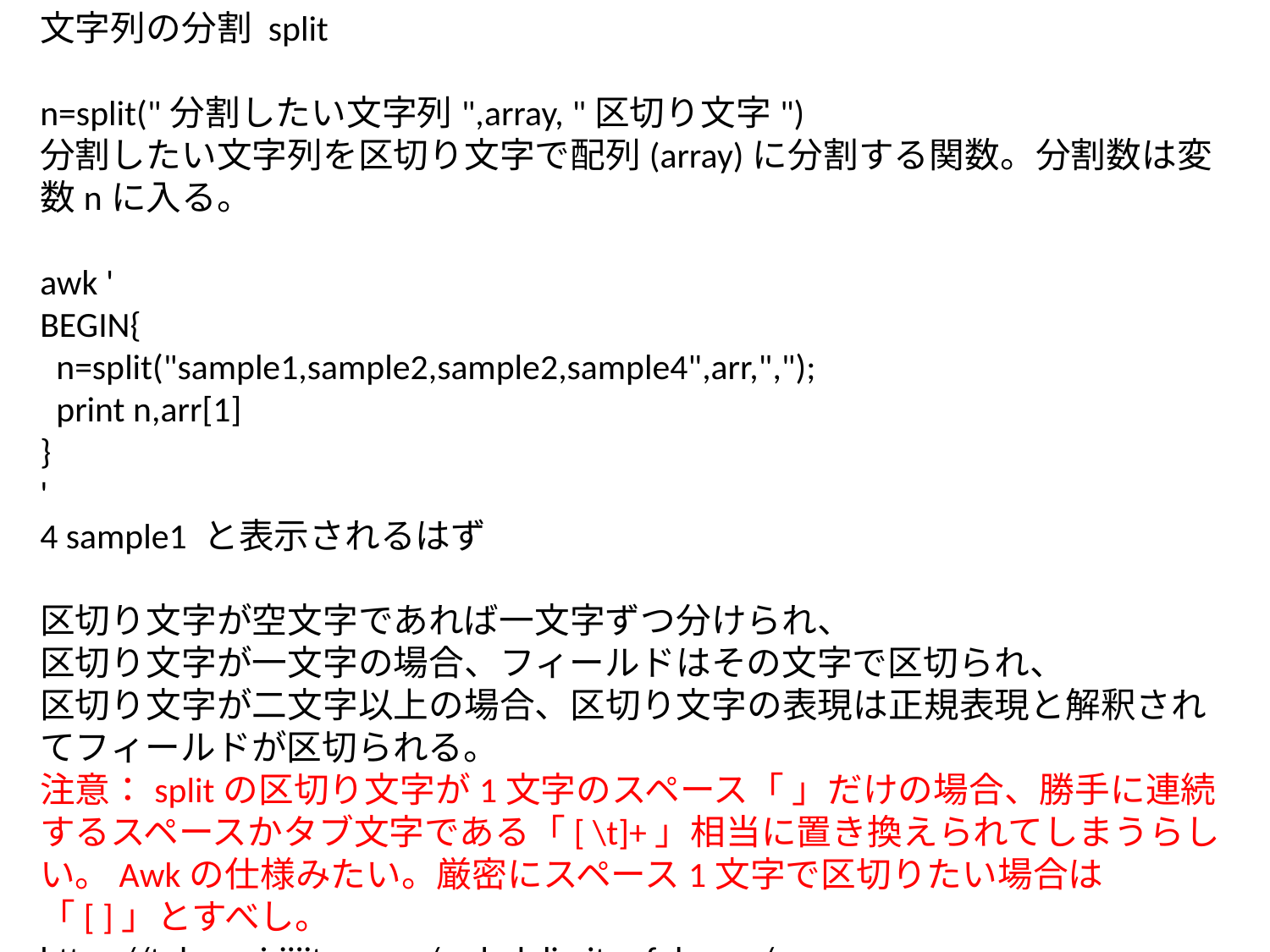

文字列の分割 split

n=split("分割したい文字列",array, "区切り文字")
分割したい文字列を区切り文字で配列(array)に分割する関数。分割数は変数nに入る。

awk '
BEGIN{
  n=split("sample1,sample2,sample2,sample4",arr,",");
  print n,arr[1]
}
'
4 sample1 と表示されるはず

区切り文字が空文字であれば一文字ずつ分けられ、
区切り文字が一文字の場合、フィールドはその文字で区切られ、
区切り文字が二文字以上の場合、区切り文字の表現は正規表現と解釈されてフィールドが区切られる。
注意：splitの区切り文字が1文字のスペース「 」だけの場合、勝手に連続するスペースかタブ文字である「[ \t]+」相当に置き換えられてしまうらしい。Awkの仕様みたい。厳密にスペース1文字で区切りたい場合は「[ ]」とすべし。
https://tokumei-jijitsu.com/awk-delimiter-fukusuu/